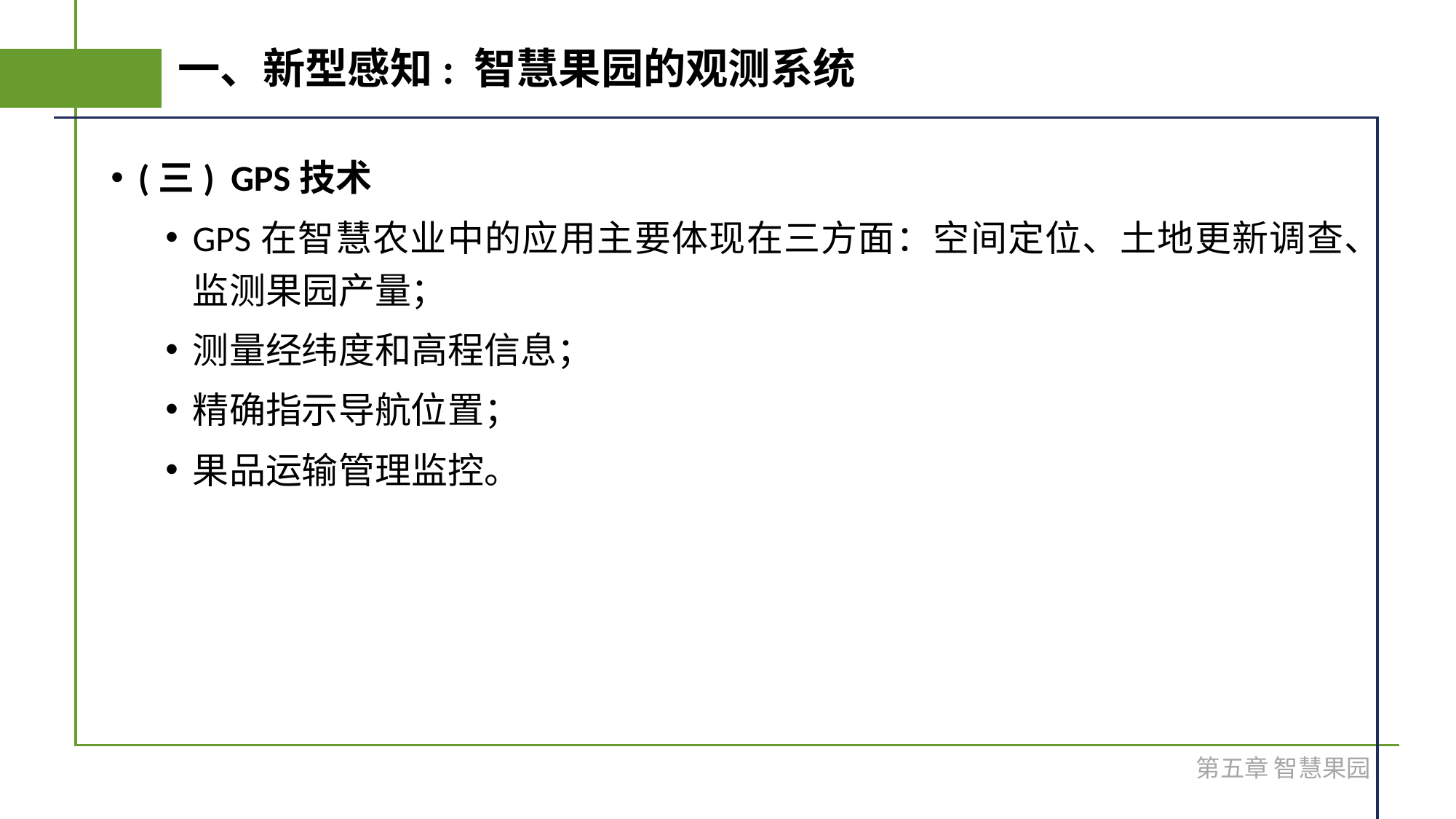

# 一、新型感知: 智慧果园的观测系统
(三)  GPS技术
GPS在智慧农业中的应用主要体现在三方面：空间定位、土地更新调查、监测果园产量；
测量经纬度和高程信息；
精确指示导航位置；
果品运输管理监控。

第五章 智慧果园